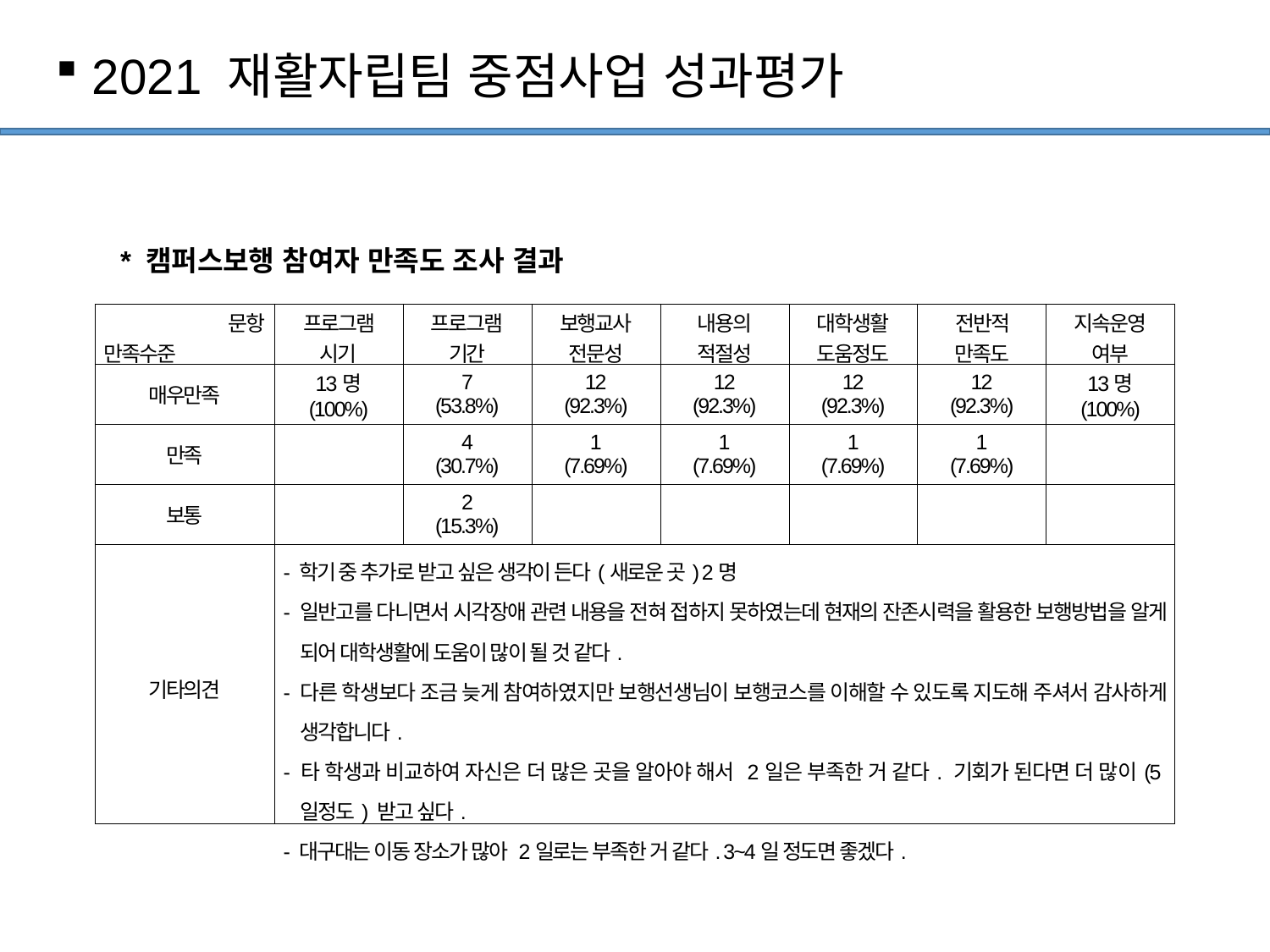

2021 재활자립팀 중점사업 성과평가

* 캠퍼스보행 참여자 만족도 조사 결과

| 문항 만족수준 | 프로그램 시기 | 프로그램 기간 | 보행교사 전문성 | 내용의 적절성 | 대학생활 도움정도 | 전반적 만족도 | 지속운영 여부 |
| --- | --- | --- | --- | --- | --- | --- | --- |
| 매우만족 | 13명 (100%) | 7 (53.8%) | 12 (92.3%) | 12 (92.3%) | 12 (92.3%) | 12 (92.3%) | 13명 (100%) |
| 만족 |  | 4 (30.7%) | 1 (7.69%) | 1 (7.69%) | 1 (7.69%) | 1 (7.69%) |  |
| 보통 |  | 2 (15.3%) |  |  |  |  |  |
| 기타의견 | - 학기 중 추가로 받고 싶은 생각이 든다(새로운 곳) 2명 - 일반고를 다니면서 시각장애 관련 내용을 전혀 접하지 못하였는데 현재의 잔존시력을 활용한 보행방법을 알게 되어 대학생활에 도움이 많이 될 것 같다. - 다른 학생보다 조금 늦게 참여하였지만 보행선생님이 보행코스를 이해할 수 있도록 지도해 주셔서 감사하게 생각합니다. - 타 학생과 비교하여 자신은 더 많은 곳을 알아야 해서 2일은 부족한 거 같다. 기회가 된다면 더 많이(5일정도) 받고 싶다. - 대구대는 이동 장소가 많아 2일로는 부족한 거 같다. 3~4일 정도면 좋겠다. |  |  |  |  |  |  |